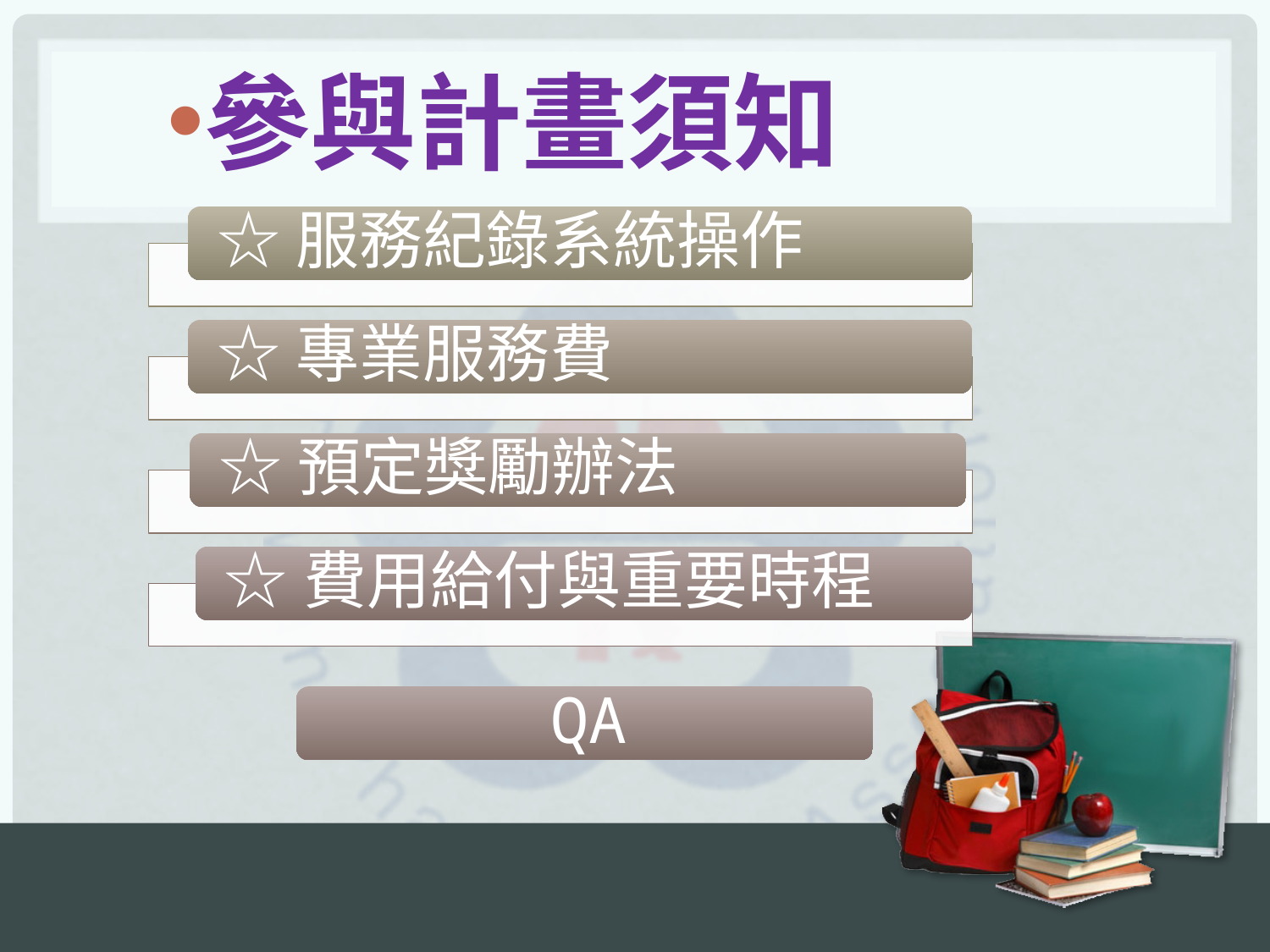

參與計畫須知
☆服務紀錄系統操作
☆專業服務費
☆預定獎勵辦法
☆費用給付與重要時程

      QA